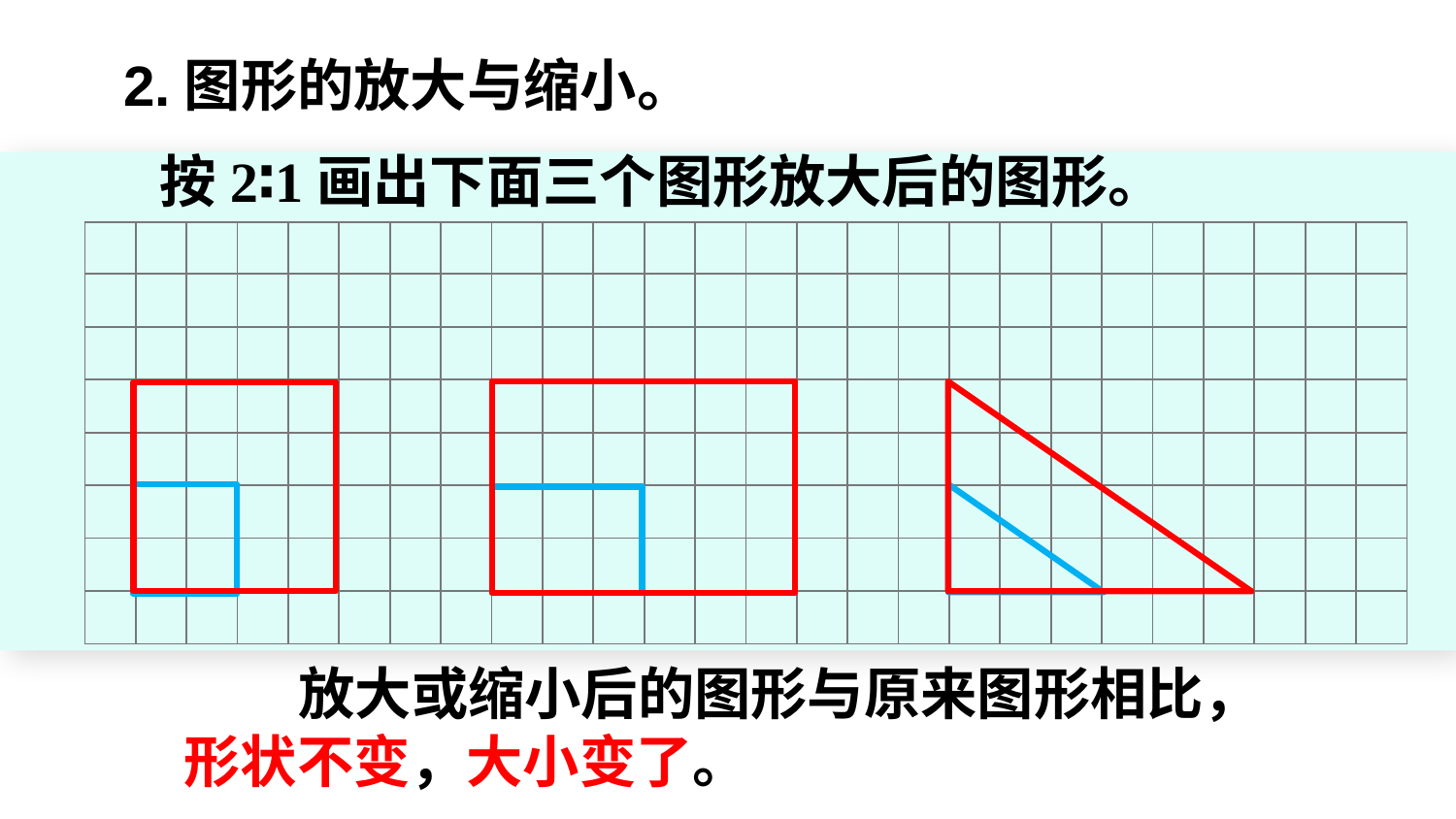

2.图形的放大与缩小。
按2∶1画出下面三个图形放大后的图形。
|  |  |  |  |  |  |  |  |  |  |  |  |  |  |  |  |  |  |  |  |  |  |  |  |  |  |
| --- | --- | --- | --- | --- | --- | --- | --- | --- | --- | --- | --- | --- | --- | --- | --- | --- | --- | --- | --- | --- | --- | --- | --- | --- | --- |
|  |  |  |  |  |  |  |  |  |  |  |  |  |  |  |  |  |  |  |  |  |  |  |  |  |  |
|  |  |  |  |  |  |  |  |  |  |  |  |  |  |  |  |  |  |  |  |  |  |  |  |  |  |
|  |  |  |  |  |  |  |  |  |  |  |  |  |  |  |  |  |  |  |  |  |  |  |  |  |  |
|  |  |  |  |  |  |  |  |  |  |  |  |  |  |  |  |  |  |  |  |  |  |  |  |  |  |
|  |  |  |  |  |  |  |  |  |  |  |  |  |  |  |  |  |  |  |  |  |  |  |  |  |  |
|  |  |  |  |  |  |  |  |  |  |  |  |  |  |  |  |  |  |  |  |  |  |  |  |  |  |
|  |  |  |  |  |  |  |  |  |  |  |  |  |  |  |  |  |  |  |  |  |  |  |  |  |  |

放大或缩小后的图形与原来图形相比，形状不变，大小变了。